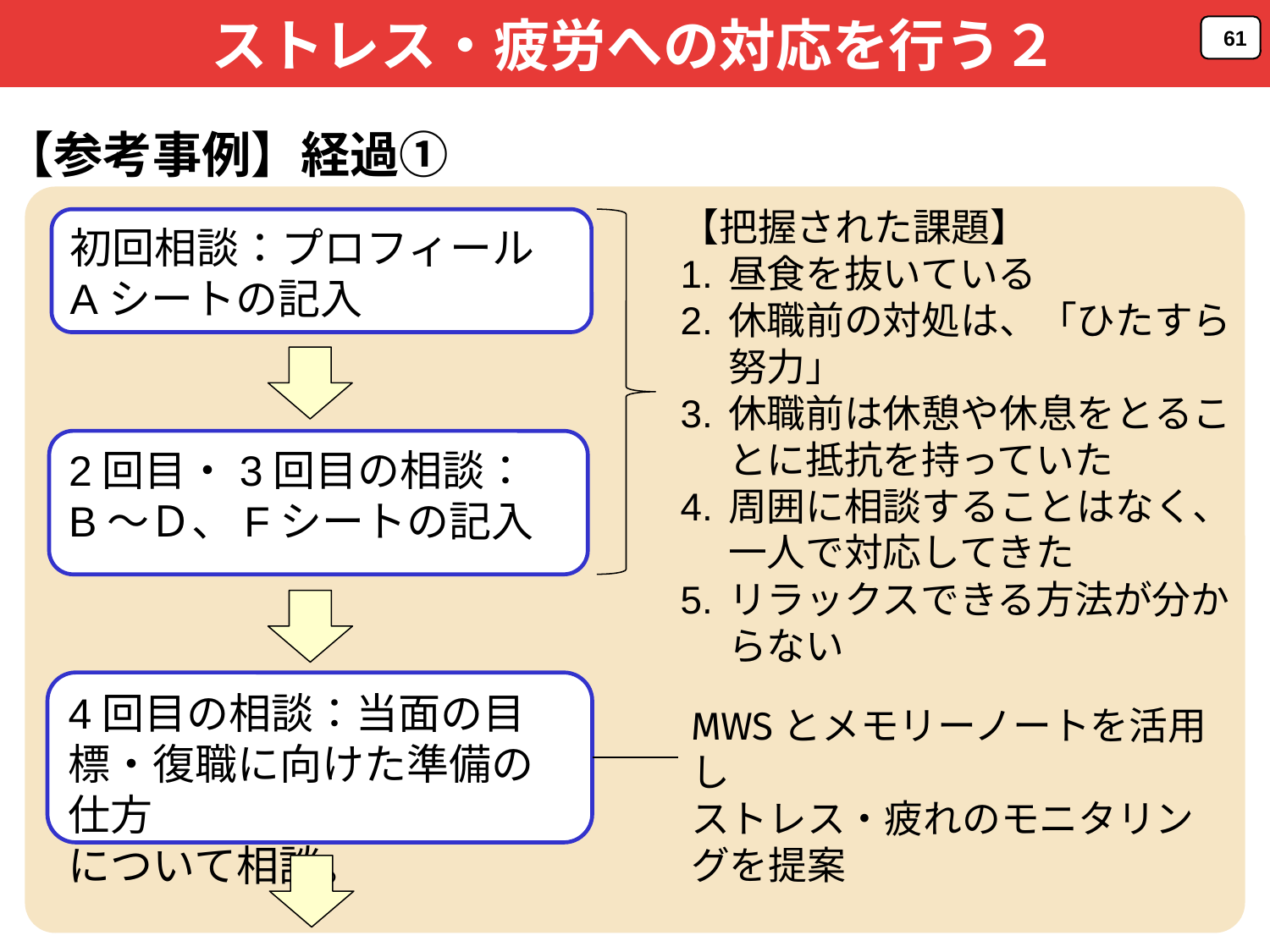

ストレス・疲労への対応を行う２
61

【参考事例】経過①

【把握された課題】
昼食を抜いている
休職前の対処は、「ひたすら努力」
休職前は休憩や休息をとることに抵抗を持っていた
周囲に相談することはなく、一人で対応してきた
リラックスできる方法が分からない
初回相談：プロフィール
Aシートの記入

2回目・3回目の相談：
B～Ｄ、Fシートの記入

4回目の相談：当面の目標・復職に向けた準備の仕方
について相談。
MWSとメモリーノートを活用し
ストレス・疲れのモニタリングを提案